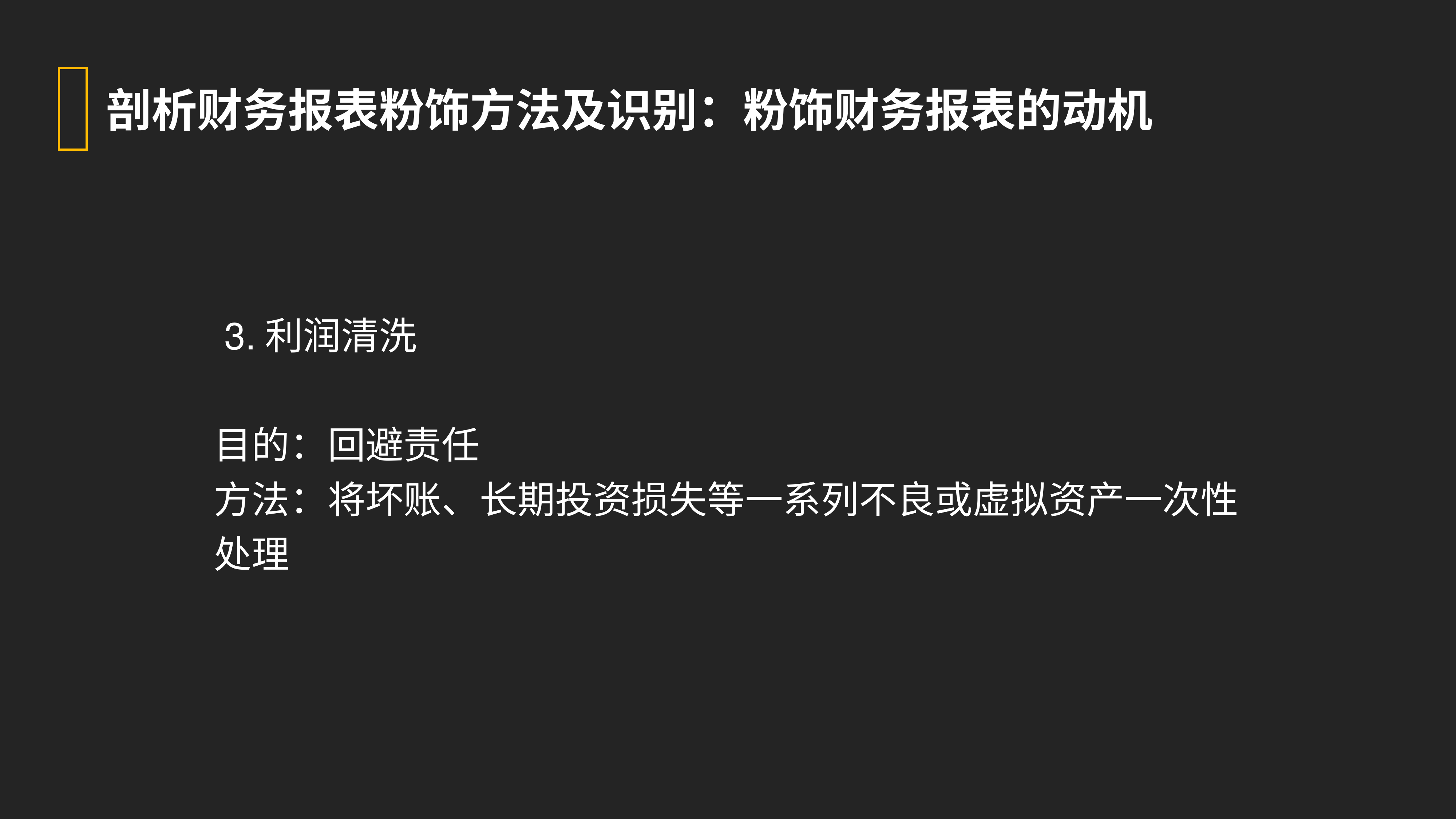

剖析财务报表粉饰方法及识别：粉饰财务报表的动机
 3.利润清洗

目的：回避责任
方法：将坏账、长期投资损失等一系列不良或虚拟资产一次性处理